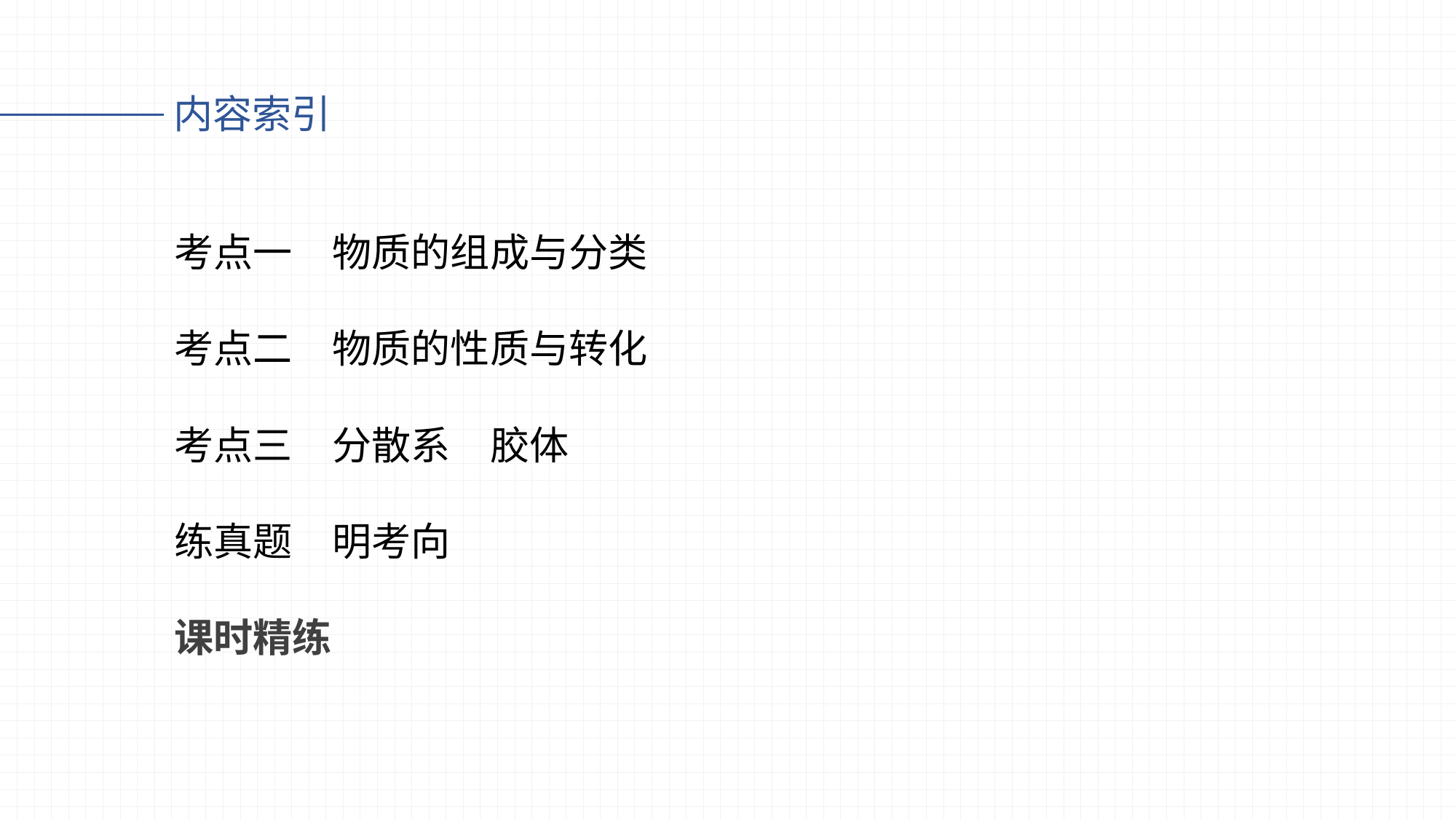

内容索引
考点一　物质的组成与分类
考点二　物质的性质与转化
考点三　分散系　胶体
练真题　明考向
课时精练